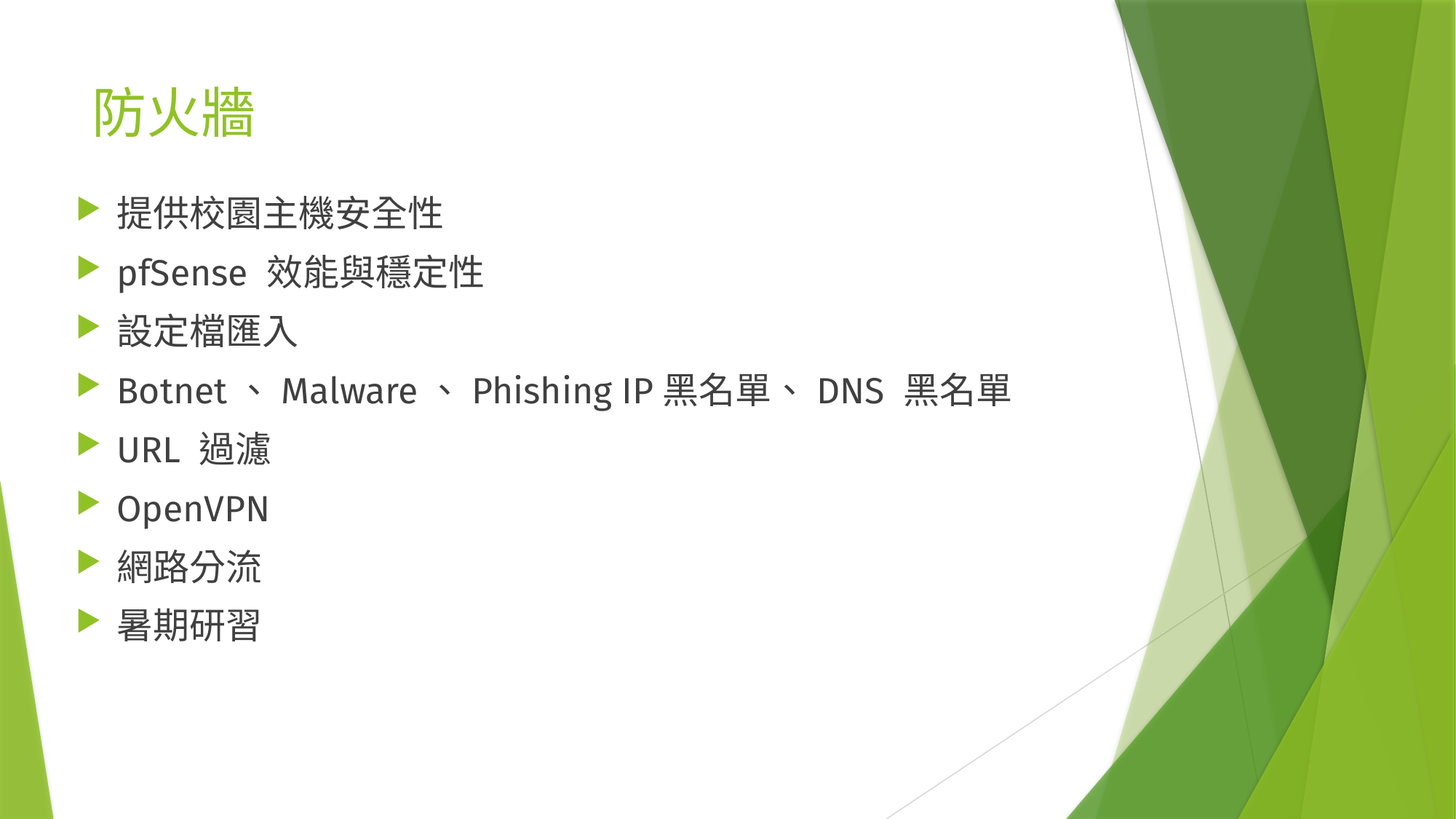

# 防火牆
提供校園主機安全性
pfSense 效能與穩定性
設定檔匯入
Botnet、Malware、Phishing IP黑名單、DNS 黑名單
URL 過濾
OpenVPN
網路分流
暑期研習